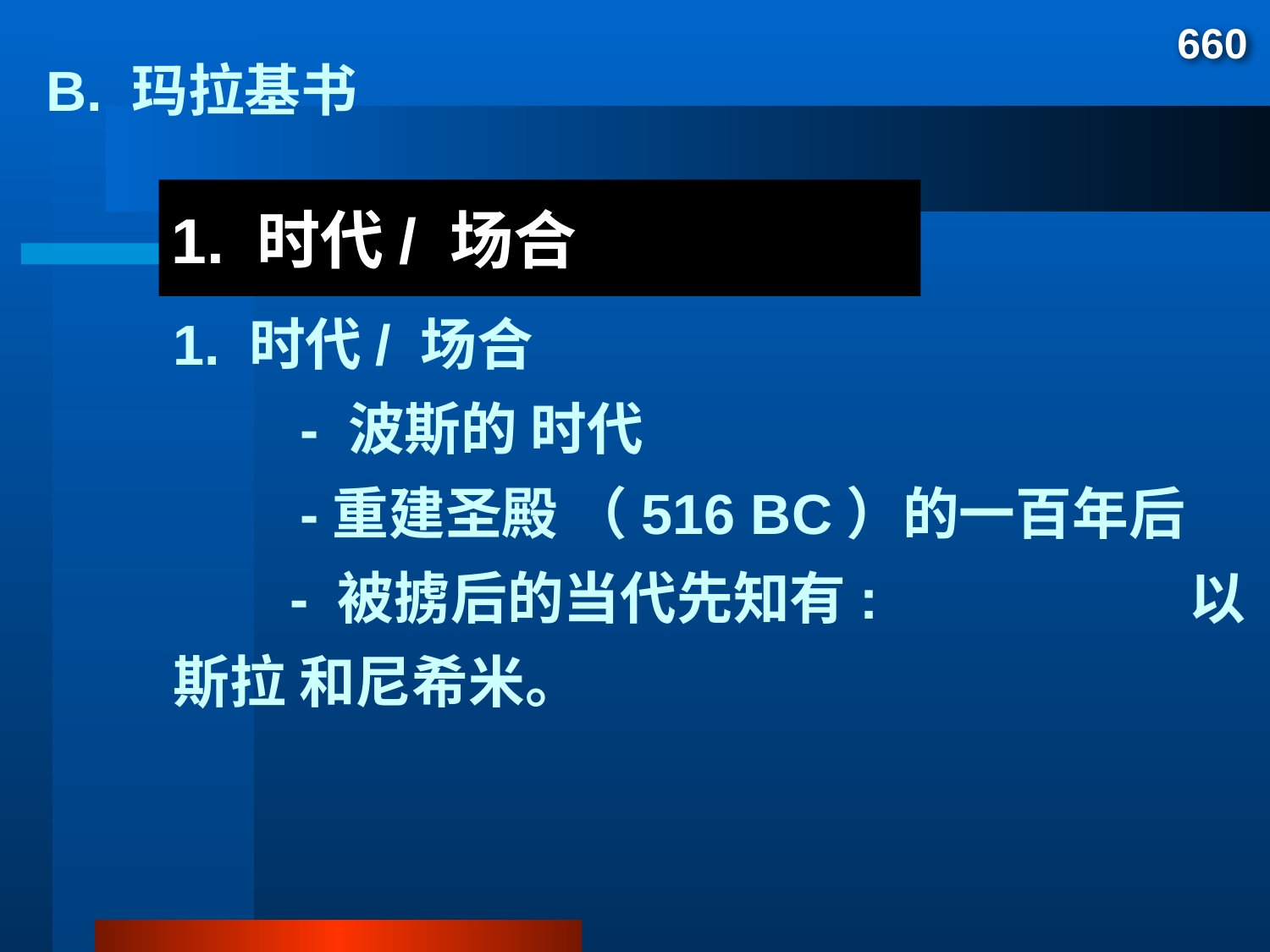

660
B. 玛拉基书

	1. 时代/ 场合
		- 波斯的 时代
		-重建圣殿 （516 BC）的一百年后		        - 被掳后的当代先知有: 			以	斯拉 和尼希米。

1. 时代/ 场合